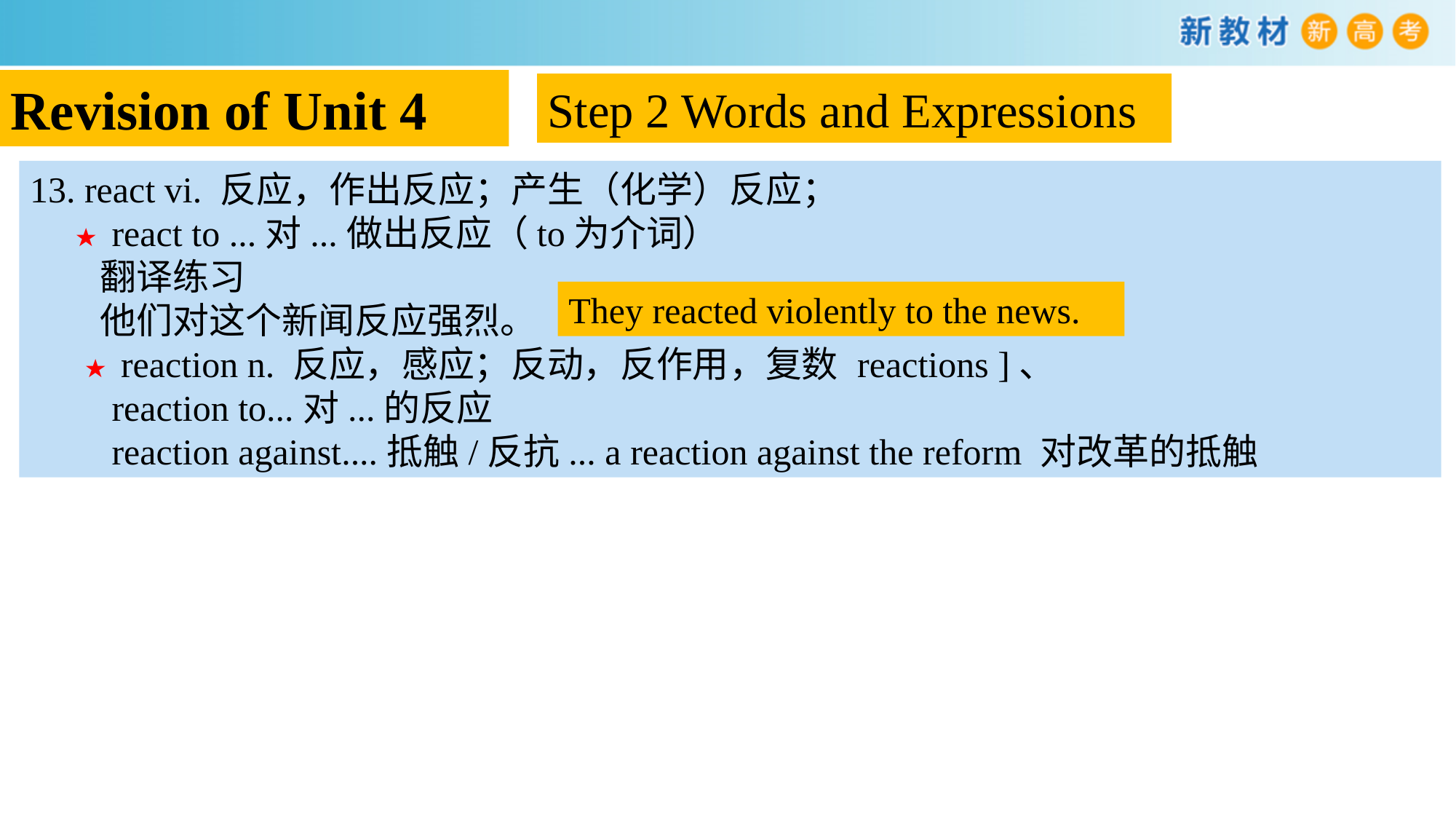

Revision of Unit 4
Step 2 Words and Expressions
13. react vi. 反应，作出反应；产生（化学）反应；
     ★react to ...对...做出反应（to为介词）
      翻译练习
      他们对这个新闻反应强烈。
      ★reaction n. 反应，感应；反动，反作用，复数 reactions ]、
         reaction to...对...的反应
         reaction against....抵触/反抗... a reaction against the reform 对改革的抵触
They reacted violently to the news.